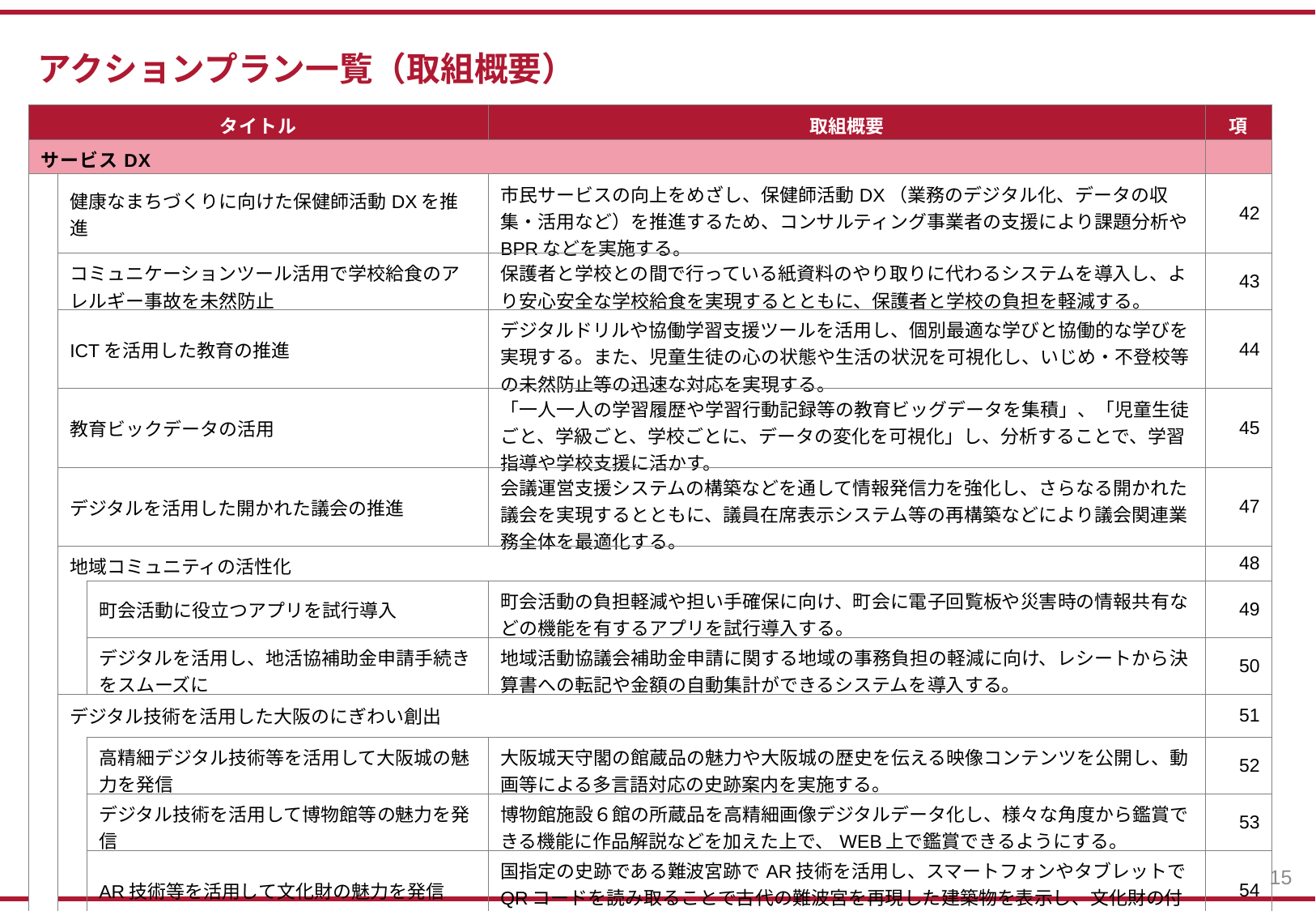

アクションプラン一覧（取組概要）
| タイトル |  |  | 取組概要 | 項 |
| --- | --- | --- | --- | --- |
| サービスDX |  |  |  |  |
|  | 健康なまちづくりに向けた保健師活動DXを推進 |  | 市民サービスの向上をめざし、保健師活動DX（業務のデジタル化、データの収集・活用など）を推進するため、コンサルティング事業者の支援により課題分析やBPRなどを実施する。 | 42 |
|  | コミュニケーションツール活用で学校給食のアレルギー事故を未然防止 |  | 保護者と学校との間で行っている紙資料のやり取りに代わるシステムを導入し、より安心安全な学校給食を実現するとともに、保護者と学校の負担を軽減する。 | 43 |
|  | ICTを活用した教育の推進 |  | デジタルドリルや協働学習支援ツールを活用し、個別最適な学びと協働的な学びを実現する。また、児童生徒の心の状態や生活の状況を可視化し、いじめ・不登校等の未然防止等の迅速な対応を実現する。 | 44 |
|  | 教育ビックデータの活用 |  | 「一人一人の学習履歴や学習行動記録等の教育ビッグデータを集積」、「児童生徒ごと、学級ごと、学校ごとに、データの変化を可視化」し、分析することで、学習指導や学校支援に活かす。 | 45 |
|  | デジタルを活用した開かれた議会の推進 |  | 会議運営支援システムの構築などを通して情報発信力を強化し、さらなる開かれた議会を実現するとともに、議員在席表示システム等の再構築などにより議会関連業務全体を最適化する。 | 47 |
|  | 地域コミュニティの活性化 |  |  | 48 |
|  |  | 町会活動に役立つアプリを試行導入 | 町会活動の負担軽減や担い手確保に向け、町会に電子回覧板や災害時の情報共有などの機能を有するアプリを試行導入する。 | 49 |
|  |  | デジタルを活用し、地活協補助金申請手続きをスムーズに | 地域活動協議会補助金申請に関する地域の事務負担の軽減に向け、レシートから決算書への転記や金額の自動集計ができるシステムを導入する。 | 50 |
|  | デジタル技術を活用した大阪のにぎわい創出 |  |  | 51 |
|  |  | 高精細デジタル技術等を活用して大阪城の魅力を発信 | 大阪城天守閣の館蔵品の魅力や大阪城の歴史を伝える映像コンテンツを公開し、動画等による多言語対応の史跡案内を実施する。 | 52 |
|  |  | デジタル技術を活用して博物館等の魅力を発信​ | 博物館施設６館の所蔵品を高精細画像デジタルデータ化し、様々な角度から鑑賞できる機能に作品解説などを加えた上で、WEB上で鑑賞できるようにする。 | 53 |
|  |  | ​AR技術等を活用して文化財の魅力を発信 | 国指定の史跡である難波宮跡でAR技術を活用し、スマートフォンやタブレットでQRコードを読み取ることで古代の難波宮を再現した建築物を表示し、文化財の付加価値を高め、にぎわいを創出する。 | 54 |
15